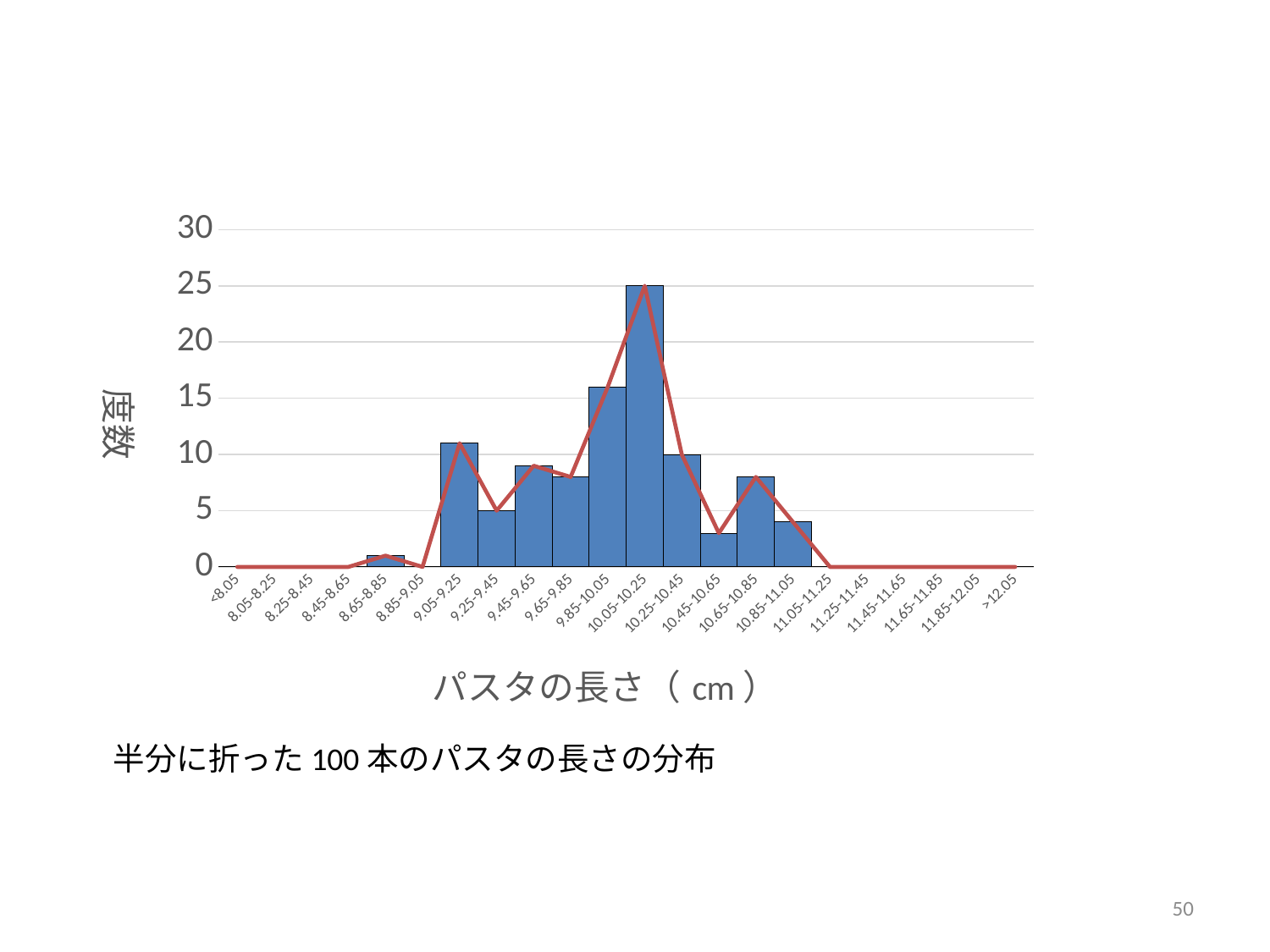

### Chart

| Category | 度数 | 度数 |
|---|---|---|
| <8.05 | 0.0 | 0.0 |
| 8.05-8.25 | 0.0 | 0.0 |
| 8.25-8.45 | 0.0 | 0.0 |
| 8.45-8.65 | 0.0 | 0.0 |
| 8.65-8.85 | 1.0 | 1.0 |
| 8.85-9.05 | 0.0 | 0.0 |
| 9.05-9.25 | 11.0 | 11.0 |
| 9.25-9.45 | 5.0 | 5.0 |
| 9.45-9.65 | 9.0 | 9.0 |
| 9.65-9.85 | 8.0 | 8.0 |
| 9.85-10.05 | 16.0 | 16.0 |
| 10.05-10.25 | 25.0 | 25.0 |
| 10.25-10.45 | 10.0 | 10.0 |
| 10.45-10.65 | 3.0 | 3.0 |
| 10.65-10.85 | 8.0 | 8.0 |
| 10.85-11.05 | 4.0 | 4.0 |
| 11.05-11.25 | 0.0 | 0.0 |
| 11.25-11.45 | 0.0 | 0.0 |
| 11.45-11.65 | 0.0 | 0.0 |
| 11.65-11.85 | 0.0 | 0.0 |
| 11.85-12.05 | 0.0 | 0.0 |
| >12.05 | 0.0 | 0.0 |
半分に折った100本のパスタの長さの分布
50